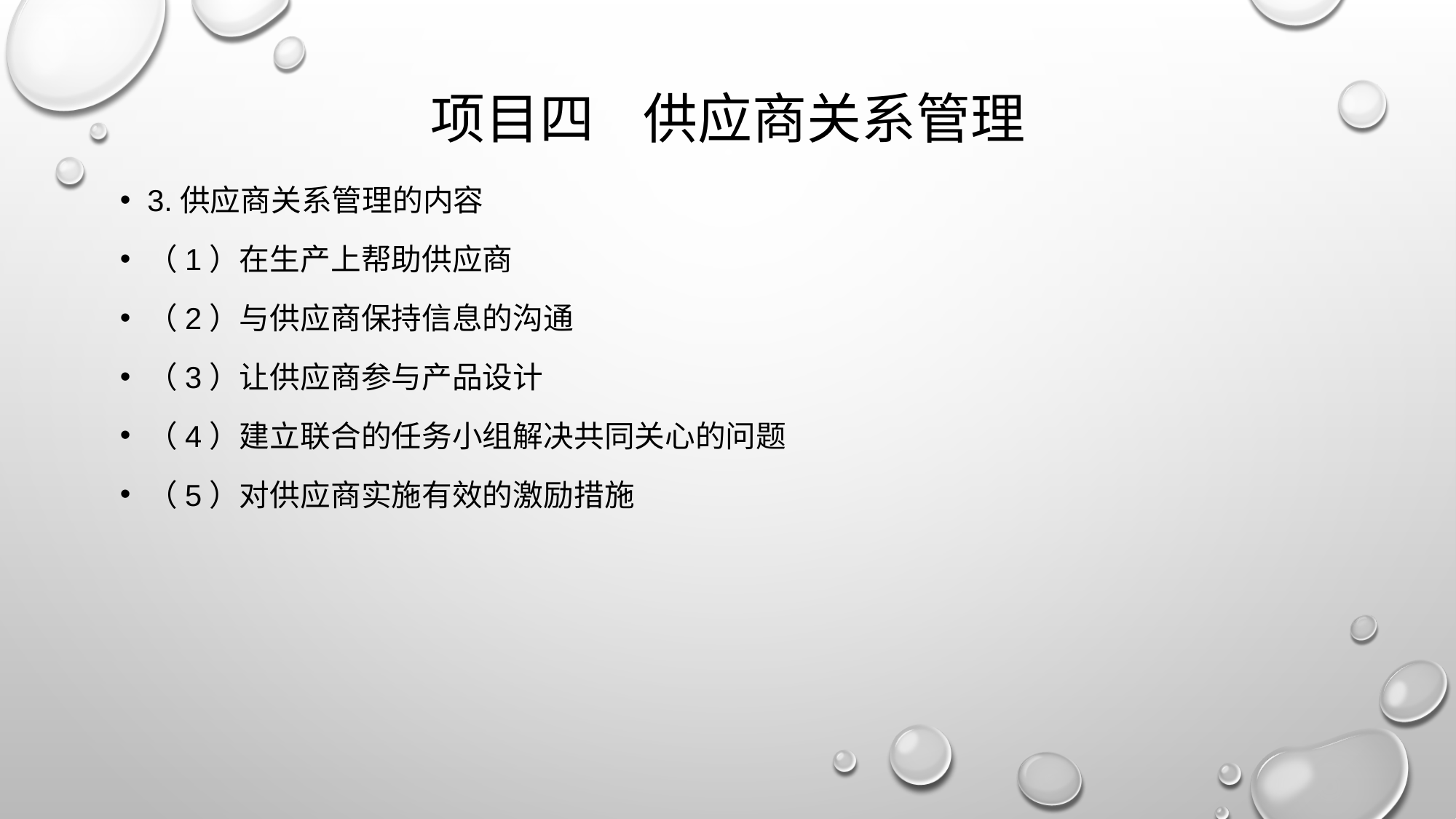

# 项目四    供应商关系管理
3.供应商关系管理的内容
（1）在生产上帮助供应商
（2）与供应商保持信息的沟通
（3）让供应商参与产品设计
（4）建立联合的任务小组解决共同关心的问题
（5）对供应商实施有效的激励措施